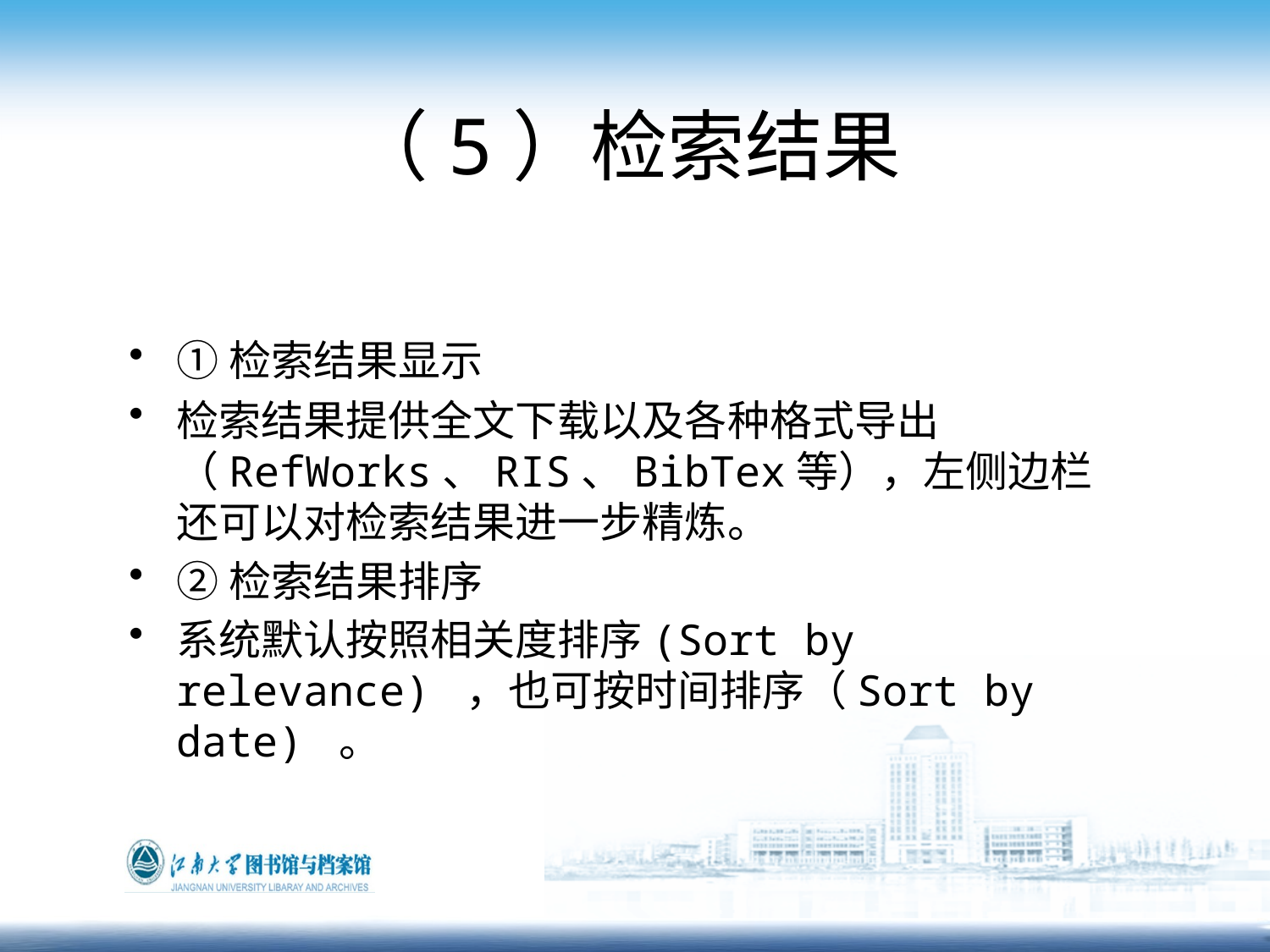

# （5）检索结果
①检索结果显示
检索结果提供全文下载以及各种格式导出（RefWorks、RIS、BibTex等），左侧边栏还可以对检索结果进一步精炼。
②检索结果排序
系统默认按照相关度排序(Sort by relevance) ，也可按时间排序（Sort by date) 。